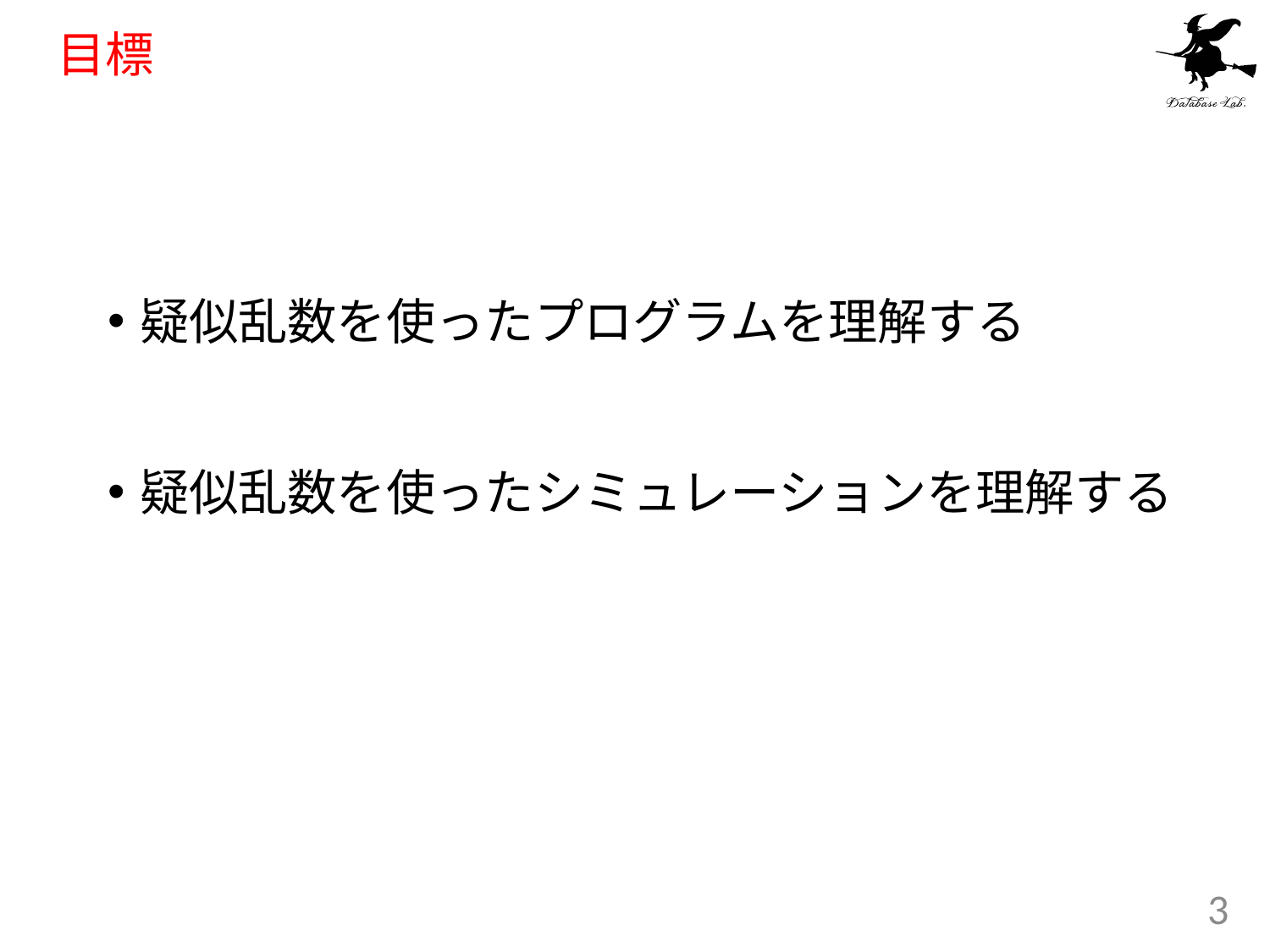

# 目標
疑似乱数を使ったプログラムを理解する

疑似乱数を使ったシミュレーションを理解する

3